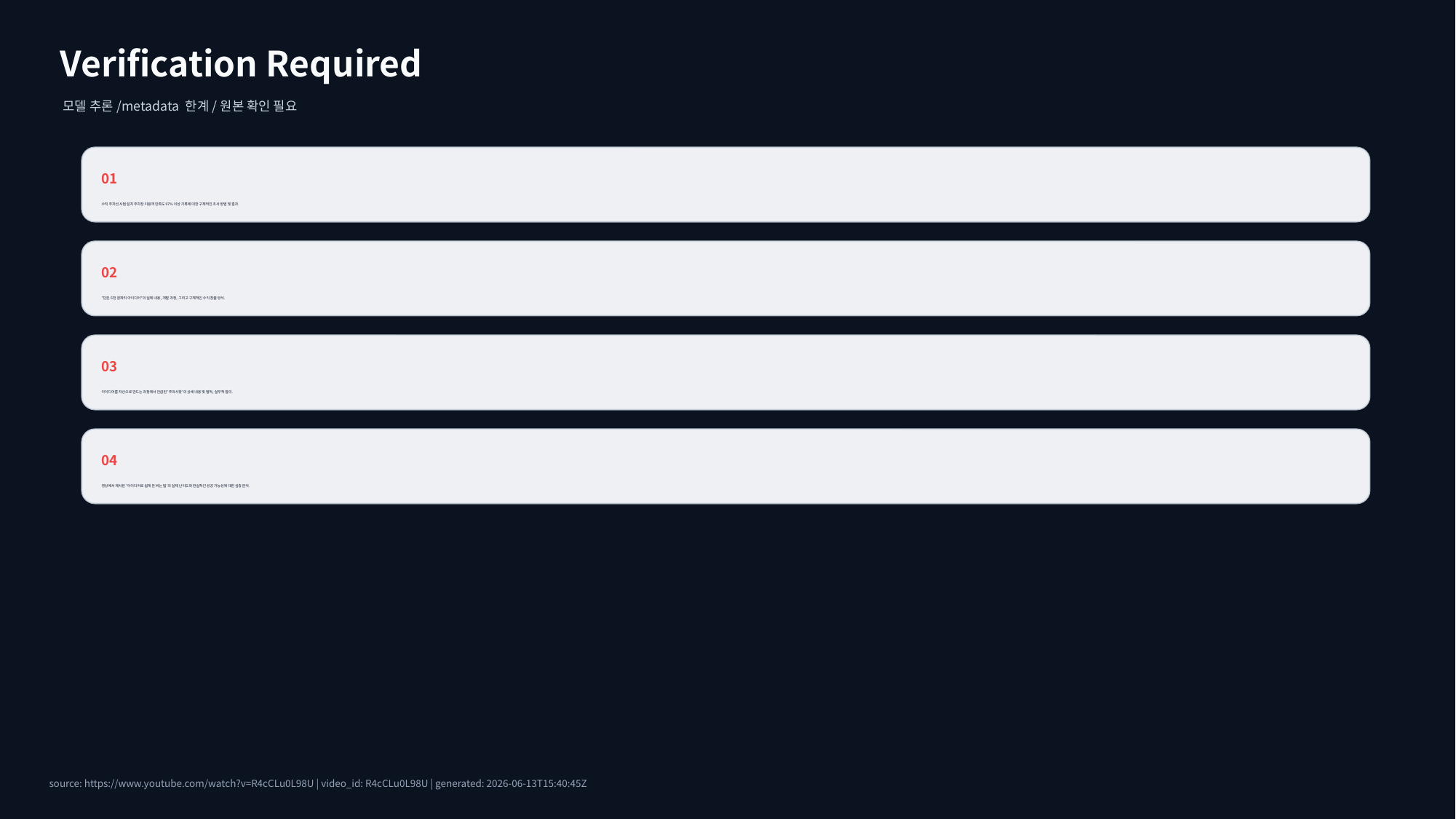

Verification Required
모델 추론/metadata 한계/원본 확인 필요

01
수직 주차선 시범 설치 주차장 이용객 만족도 97% 이상 기록에 대한 구체적인 조사 방법 및 결과.

02
"단돈 6천 원짜리 아이디어"의 실제 내용, 개발 과정, 그리고 구체적인 수익 창출 방식.

03
아이디어를 자산으로 만드는 과정에서 언급된 '주의사항'의 상세 내용 및 법적, 실무적 함의.

04
영상에서 제시된 '아이디어로 쉽게 돈 버는 법'의 실제 난이도와 현실적인 성공 가능성에 대한 심층 분석.
source: https://www.youtube.com/watch?v=R4cCLu0L98U | video_id: R4cCLu0L98U | generated: 2026-06-13T15:40:45Z